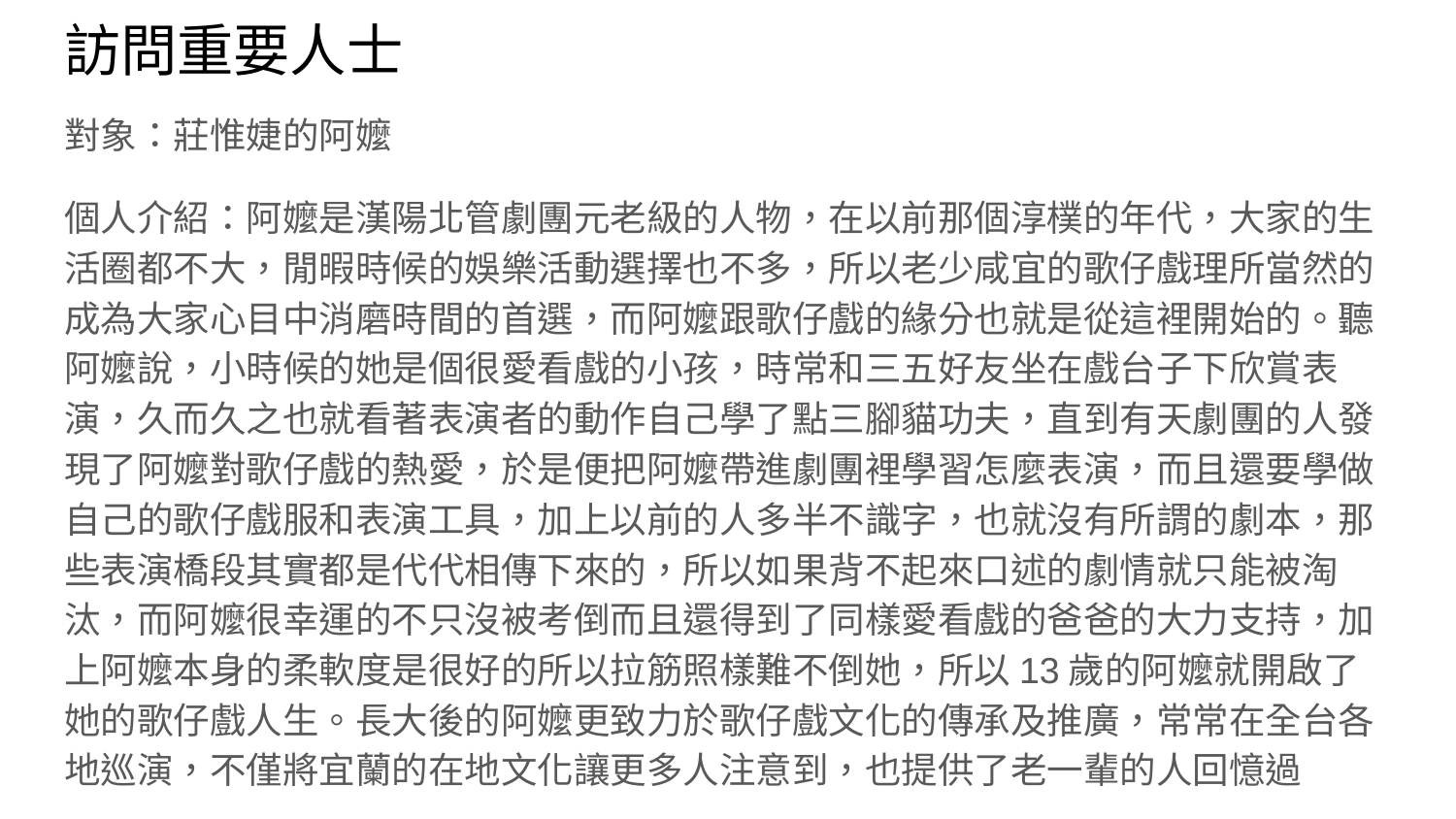

# 訪問重要人士
對象：莊惟婕的阿嬤
個人介紹：阿嬤是漢陽北管劇團元老級的人物，在以前那個淳樸的年代，大家的生活圈都不大，閒暇時候的娛樂活動選擇也不多，所以老少咸宜的歌仔戲理所當然的成為大家心目中消磨時間的首選，而阿嬤跟歌仔戲的緣分也就是從這裡開始的。聽阿嬤說，小時候的她是個很愛看戲的小孩，時常和三五好友坐在戲台子下欣賞表演，久而久之也就看著表演者的動作自己學了點三腳貓功夫，直到有天劇團的人發現了阿嬤對歌仔戲的熱愛，於是便把阿嬤帶進劇團裡學習怎麼表演，而且還要學做自己的歌仔戲服和表演工具，加上以前的人多半不識字，也就沒有所謂的劇本，那些表演橋段其實都是代代相傳下來的，所以如果背不起來口述的劇情就只能被淘汰，而阿嬤很幸運的不只沒被考倒而且還得到了同樣愛看戲的爸爸的大力支持，加上阿嬤本身的柔軟度是很好的所以拉筋照樣難不倒她，所以13歲的阿嬤就開啟了她的歌仔戲人生。長大後的阿嬤更致力於歌仔戲文化的傳承及推廣，常常在全台各地巡演，不僅將宜蘭的在地文化讓更多人注意到，也提供了老一輩的人回憶過